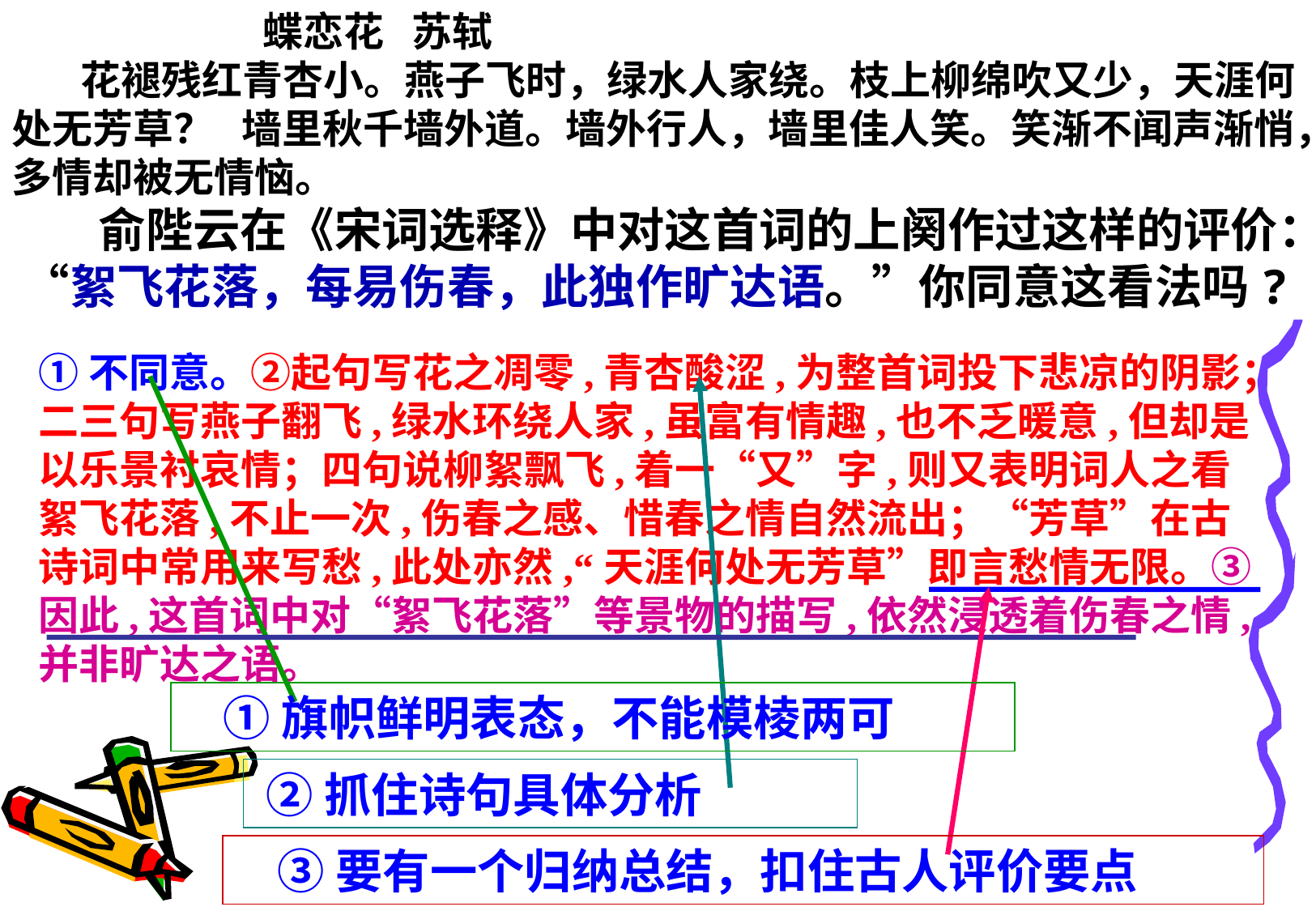

蝶恋花   苏轼
  花褪残红青杏小。燕子飞时，绿水人家绕。枝上柳绵吹又少，天涯何处无芳草？   墙里秋千墙外道。墙外行人，墙里佳人笑。笑渐不闻声渐悄，多情却被无情恼。
    俞陛云在《宋词选释》中对这首词的上阕作过这样的评价： “絮飞花落，每易伤春，此独作旷达语。”你同意这看法吗?

①不同意。②起句写花之凋零,青杏酸涩,为整首词投下悲凉的阴影；二三句写燕子翻飞,绿水环绕人家,虽富有情趣,也不乏暖意,但却是以乐景衬哀情；四句说柳絮飘飞,着一“又”字,则又表明词人之看絮飞花落,不止一次,伤春之感、惜春之情自然流出；“芳草”在古诗词中常用来写愁,此处亦然,“天涯何处无芳草”即言愁情无限。③因此,这首词中对“絮飞花落”等景物的描写,依然浸透着伤春之情,并非旷达之语。

①旗帜鲜明表态，不能模棱两可
 ②抓住诗句具体分析
    ③要有一个归纳总结，扣住古人评价要点